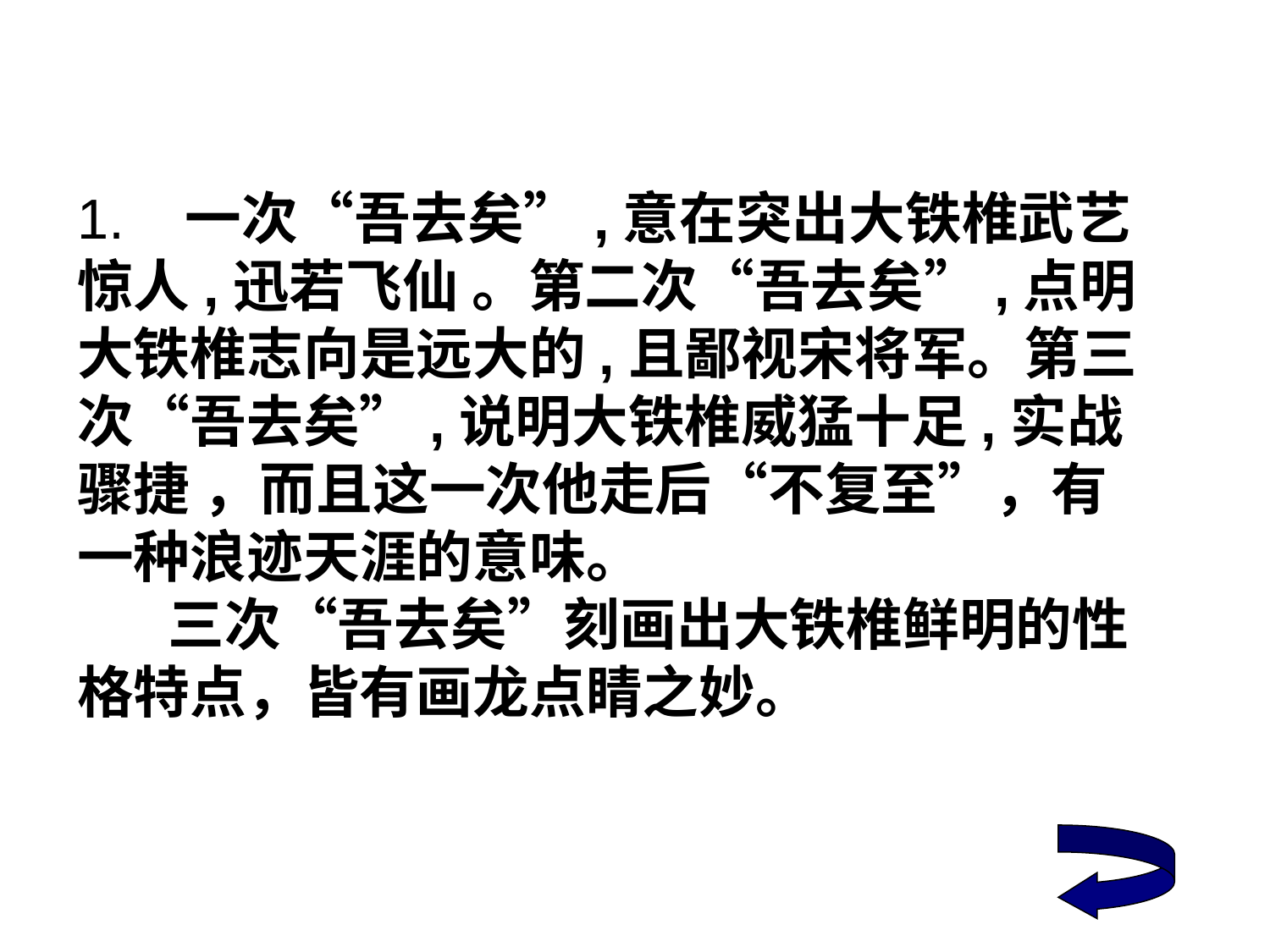

1.   一次“吾去矣”,意在突出大铁椎武艺惊人,迅若飞仙 。第二次“吾去矣”,点明大铁椎志向是远大的,且鄙视宋将军。第三次“吾去矣”,说明大铁椎威猛十足,实战骤捷 ，而且这一次他走后“不复至”，有一种浪迹天涯的意味。
      三次“吾去矣”刻画出大铁椎鲜明的性格特点，皆有画龙点睛之妙。